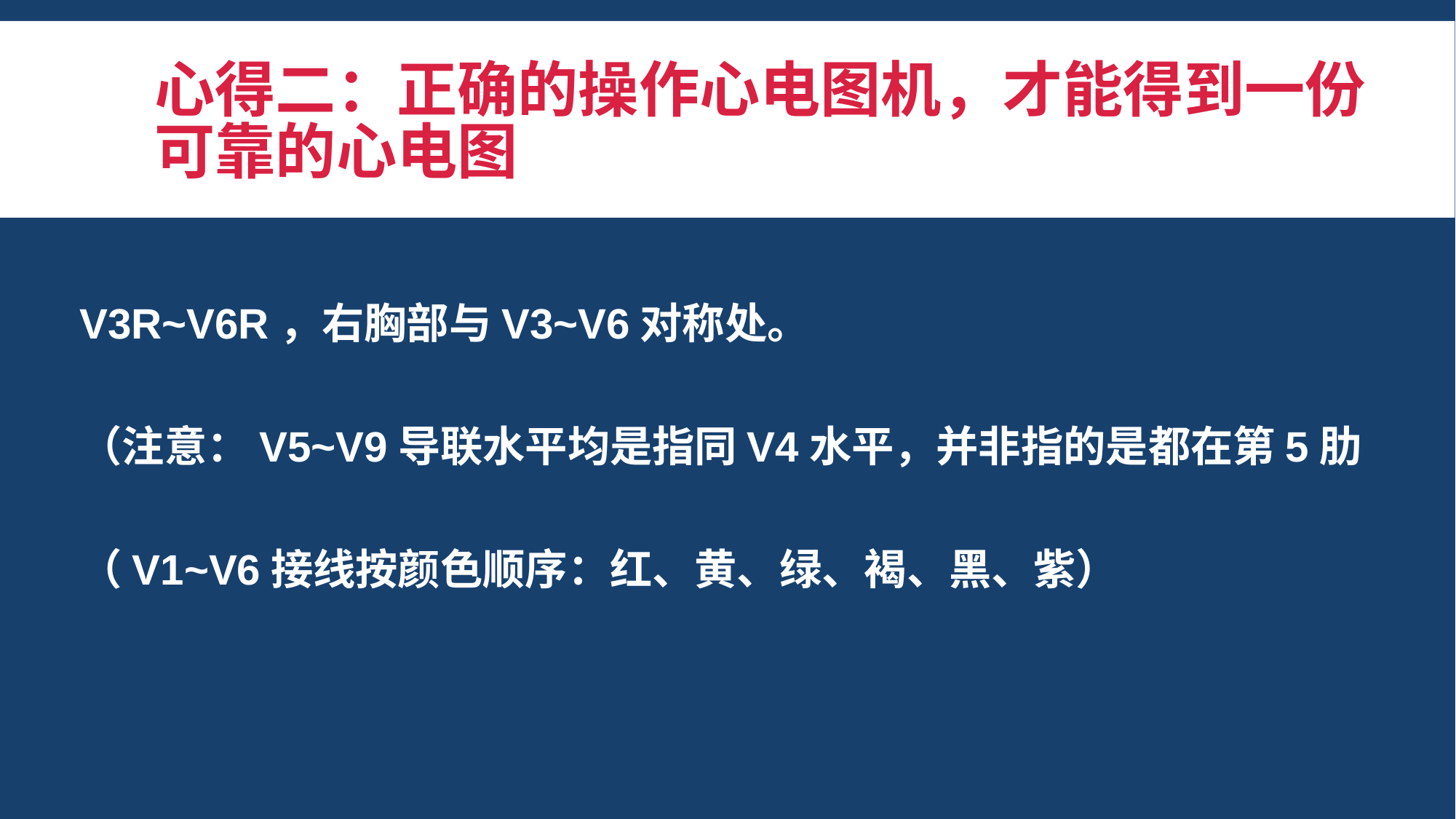

# 心得二：正确的操作心电图机，才能得到一份可靠的心电图
V3R~V6R，右胸部与V3~V6对称处。
（注意：V5~V9导联水平均是指同V4水平，并非指的是都在第5肋
（V1~V6接线按颜色顺序：红、黄、绿、褐、黑、紫）